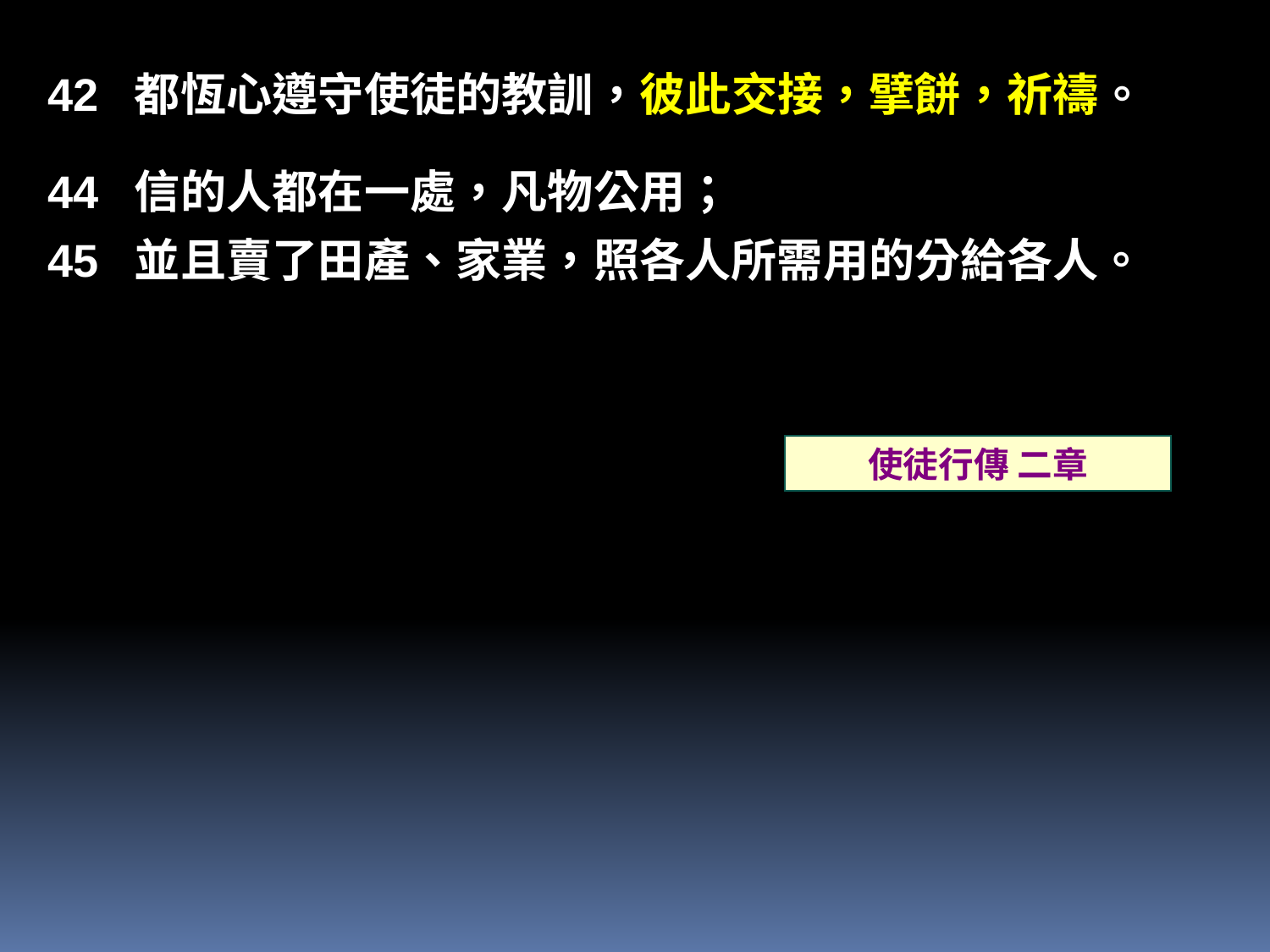

42	都恆心遵守使徒的教訓，彼此交接，擘餅，祈禱。
44	信的人都在一處，凡物公用；
45	並且賣了田產、家業，照各人所需用的分給各人。
使徒行傳 二章